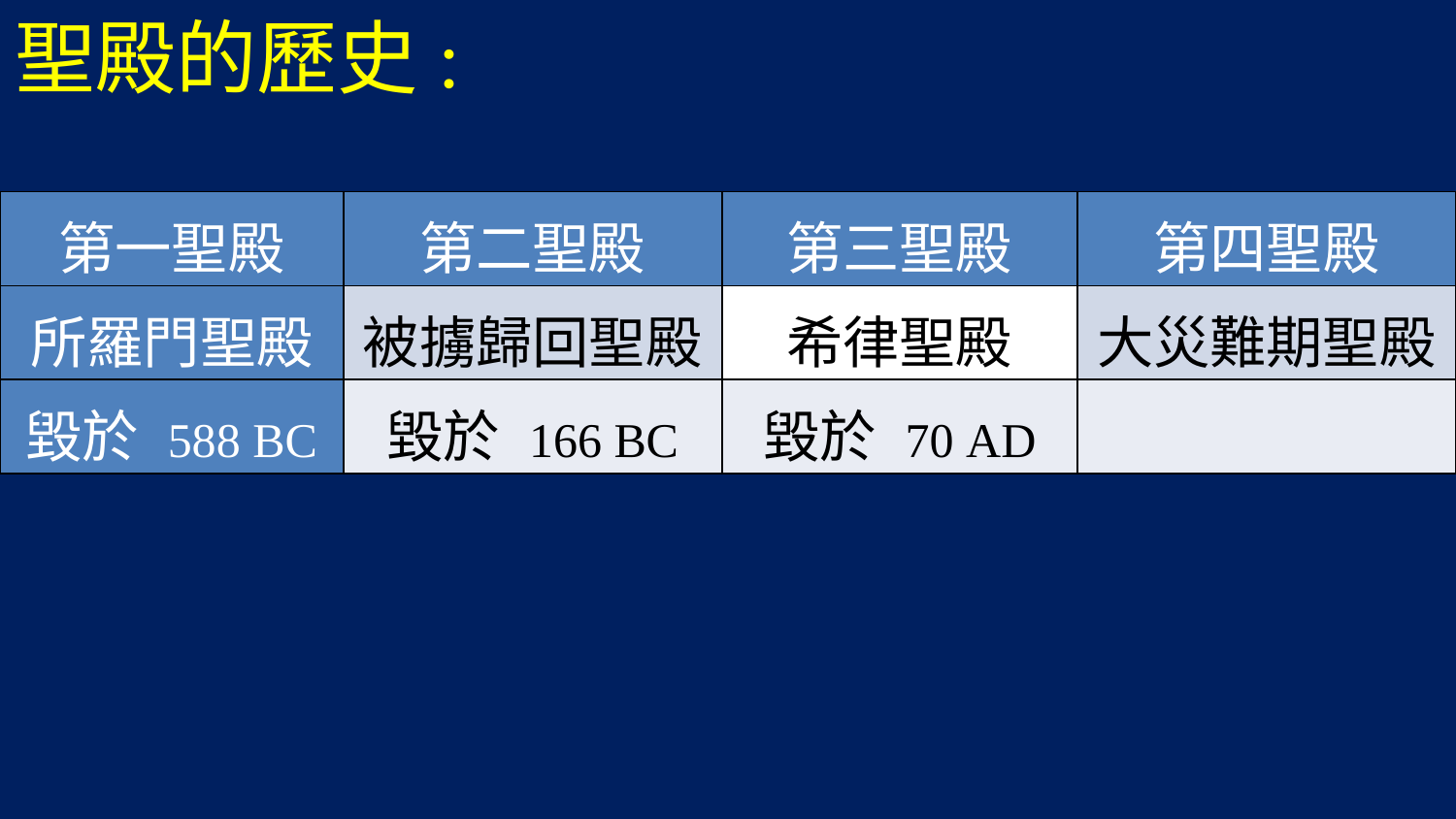

聖殿的歷史:

| 第一聖殿 | 第二聖殿 | 第三聖殿 | 第四聖殿 |
| --- | --- | --- | --- |
| 所羅門聖殿 | 被擄歸回聖殿 | 希律聖殿 | 大災難期聖殿 |
| 毀於 588 BC | 毀於 166 BC | 毀於 70 AD |  |